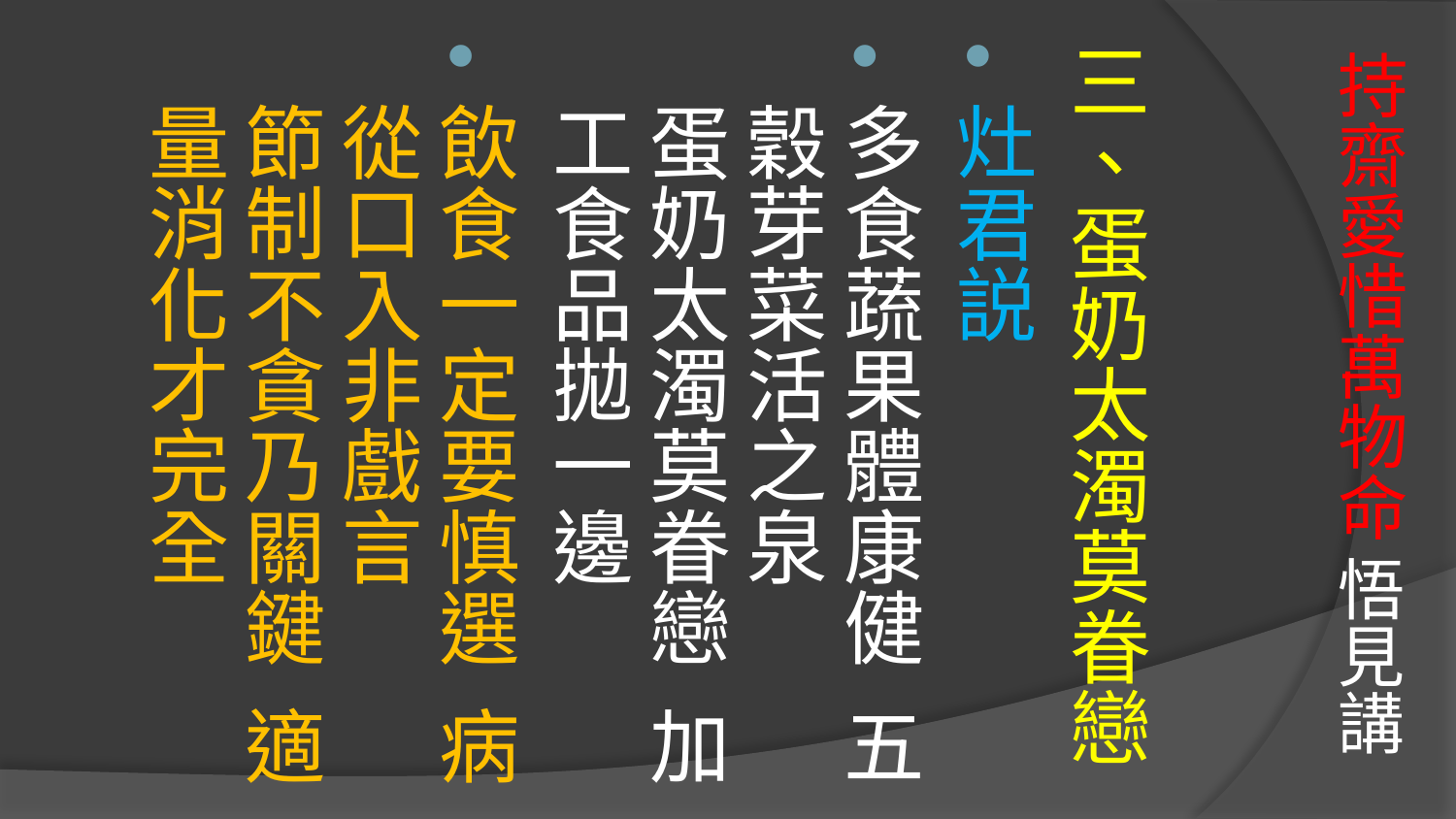

# 持齋愛惜萬物命 悟見講
三、蛋奶太濁莫眷戀
灶君説
多食蔬果體康健  五穀芽菜活之泉
蛋奶太濁莫眷戀  加工食品拋一邊
飲食一定要慎選  病從口入非戲言
節制不貪乃關鍵  適量消化才完全